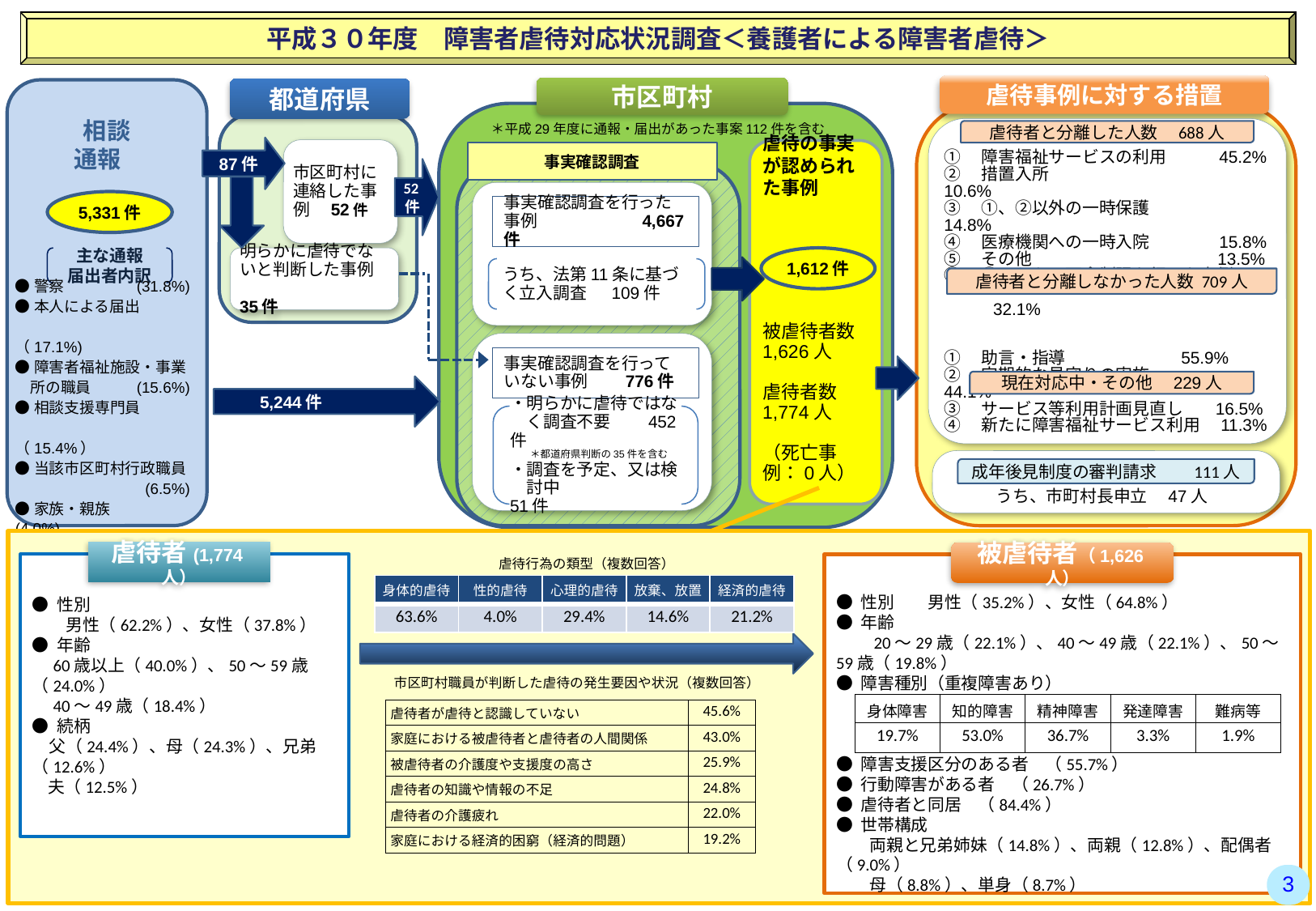

平成３０年度　障害者虐待対応状況調査＜養護者による障害者虐待＞
虐待事例に対する措置

①　障害福祉サービスの利用 　 　  45.2%
②　措置入所　　　　　　　　　　　　    10.6%
③　①、②以外の一時保護　　    　 14.8%
④　医療機関への一時入院　　    　15.8%
⑤　その他                 　　　　　    　13.5%
①～⑤のうち、面会制限を行った事例
　　　　　　　　　　　　　　　　　　　　  　 32.1%

①　助言・指導                             55.9%
②　定期的な見守りの実施　　　　　 44.1%
③　サービス等利用計画見直し   　16.5%
④　新たに障害福祉サービス利用　11.3%

　介護保険サービスを利用、虐待者・被虐待者の転居、入院中等
虐待者と分離した人数　688人
虐待者と分離しなかった人数 709人
現在対応中・その他　229人

　　　うち、市町村長申立　47人
成年後見制度の審判請求　　111人
市区町村
都道府県

相談
通報

＊平成29年度に通報・届出があった事案112件を含む
87件
市区町村に連絡した事例　52件

虐待の事実が認められた事例

被虐待者数
1,626人

虐待者数
1,774人

（死亡事例：0人）

事実確認調査
52件

5,331件
事実確認調査を行った事例　　　　　　4,667件
主な通報
届出者内訳
明らかに虐待でないと判断した事例
35件
1,612件

うち、法第11条に基づく立入調査　 109件
●警察	(31.8%)
●本人による届出	（17.1%)
●障害者福祉施設・事業
　所の職員	(15.6%)
●相談支援専門員	（15.4%）
●当該市区町村行政職員
	  (6.5%)
●家族・親族	  (4.0%)

事実確認調査を行っていない事例　　776件

　　5,244件
・明らかに虐待ではな
　く調査不要　　452件
　　＊都道府県判断の35件を含む
・調査を予定、又は検
　討中　　　　　　  51件

虐待者(1,774人）
被虐待者（1,626人）
虐待行為の類型（複数回答）
● 性別
　　男性（62.2%）、女性（37.8%）
● 年齢
　60歳以上（40.0%）、50～59歳（24.0%）
　40～49歳（18.4%）
● 続柄
　父（24.4%）、母（24.3%）、兄弟（12.6%）
   夫（12.5%）

● 性別　　男性（35.2%）、女性（64.8%）
● 年齢
　　20～29歳（22.1%）、40～49歳（22.1%）、50～59歳（19.8%）
● 障害種別（重複障害あり）

● 障害支援区分のある者　（55.7%）
● 行動障害がある者　（26.7%）
● 虐待者と同居　（84.4%）
● 世帯構成
　　両親と兄弟姉妹（14.8%）、両親（12.8%）、配偶者（9.0%）
　　母（8.8%）、単身（8.7%）

| 身体的虐待 | 性的虐待 | 心理的虐待 | 放棄、放置 | 経済的虐待 |
| --- | --- | --- | --- | --- |
| 63.6% | 4.0% | 29.4% | 14.6% | 21.2% |

市区町村職員が判断した虐待の発生要因や状況（複数回答）
| 身体障害 | 知的障害 | 精神障害 | 発達障害 | 難病等 |
| --- | --- | --- | --- | --- |
| 19.7% | 53.0% | 36.7% | 3.3% | 1.9% |
| 虐待者が虐待と認識していない | 45.6% |
| --- | --- |
| 家庭における被虐待者と虐待者の人間関係 | 43.0% |
| 被虐待者の介護度や支援度の高さ | 25.9% |
| 虐待者の知識や情報の不足 | 24.8% |
| 虐待者の介護疲れ | 22.0% |
| 家庭における経済的困窮（経済的問題） | 19.2% |
3